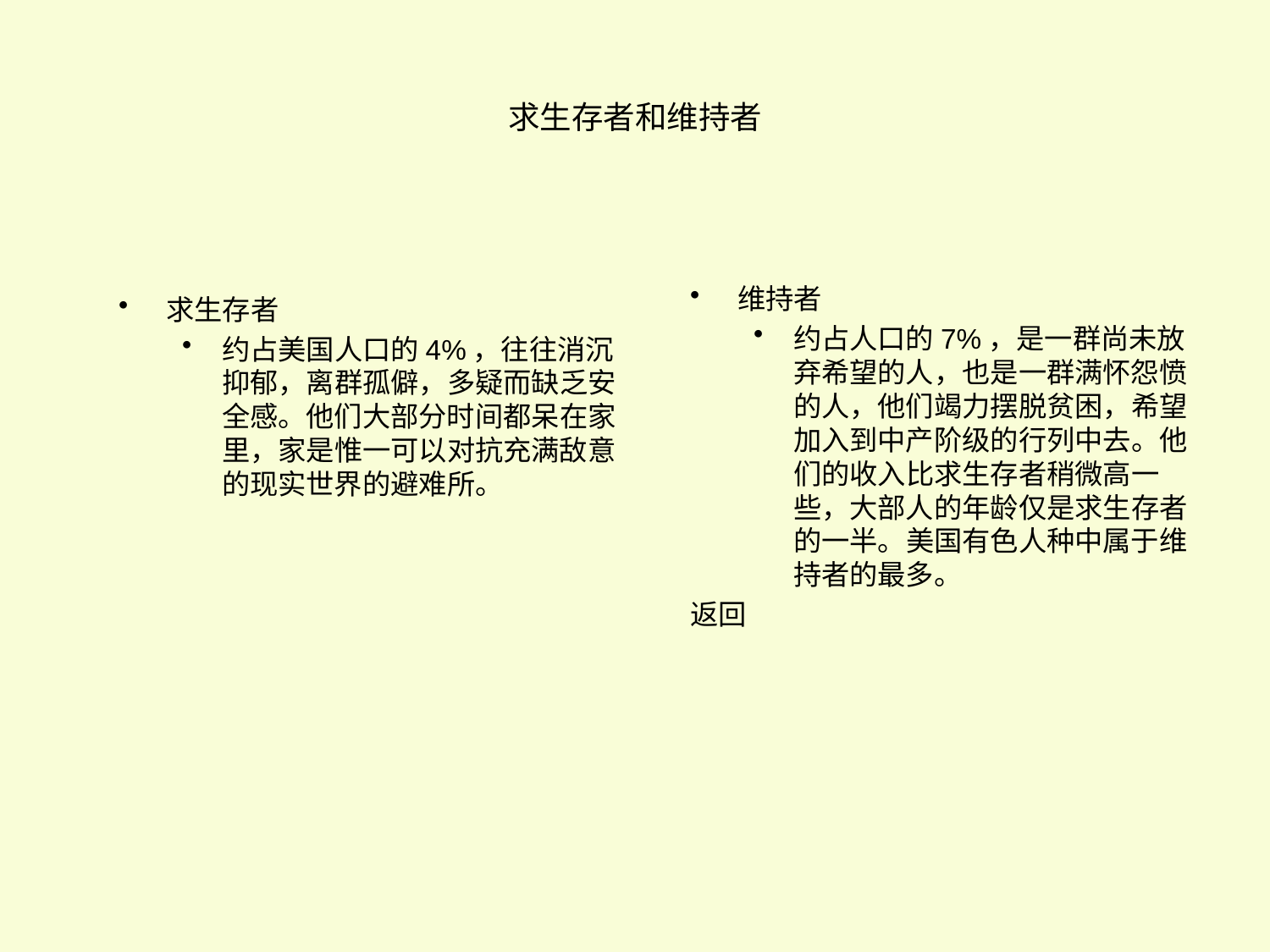

# 求生存者和维持者
维持者
约占人口的7%，是一群尚未放弃希望的人，也是一群满怀怨愤的人，他们竭力摆脱贫困，希望加入到中产阶级的行列中去。他们的收入比求生存者稍微高一些，大部人的年龄仅是求生存者的一半。美国有色人种中属于维持者的最多。
返回

求生存者
约占美国人口的4%，往往消沉抑郁，离群孤僻，多疑而缺乏安全感。他们大部分时间都呆在家里，家是惟一可以对抗充满敌意的现实世界的避难所。